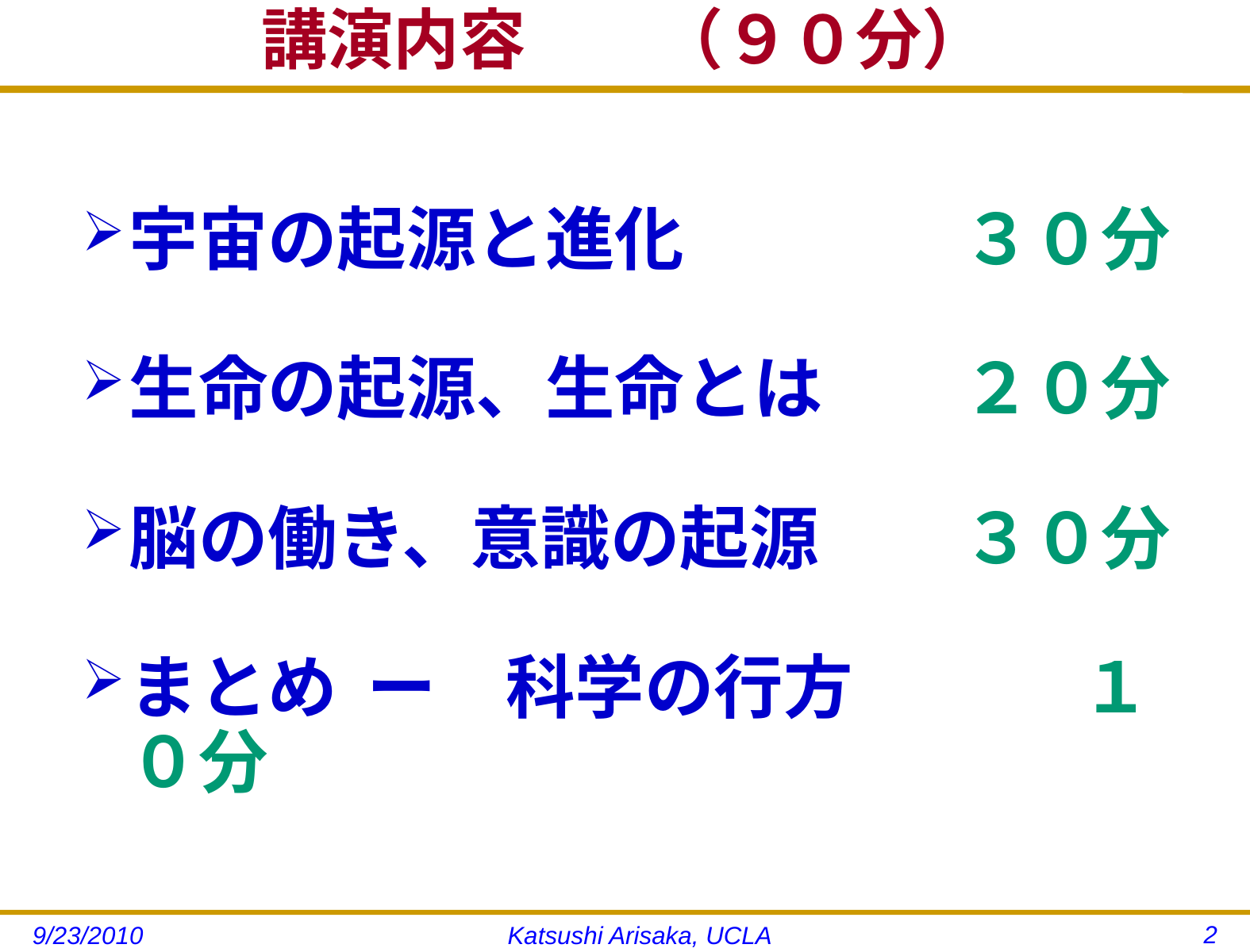

# 講演内容　　（９０分）
宇宙の起源と進化			３０分
生命の起源、生命とは		２０分
脳の働き、意識の起源		３０分
まとめ	ー　科学の行方		１０分

2
9/23/2010
Katsushi Arisaka, UCLA